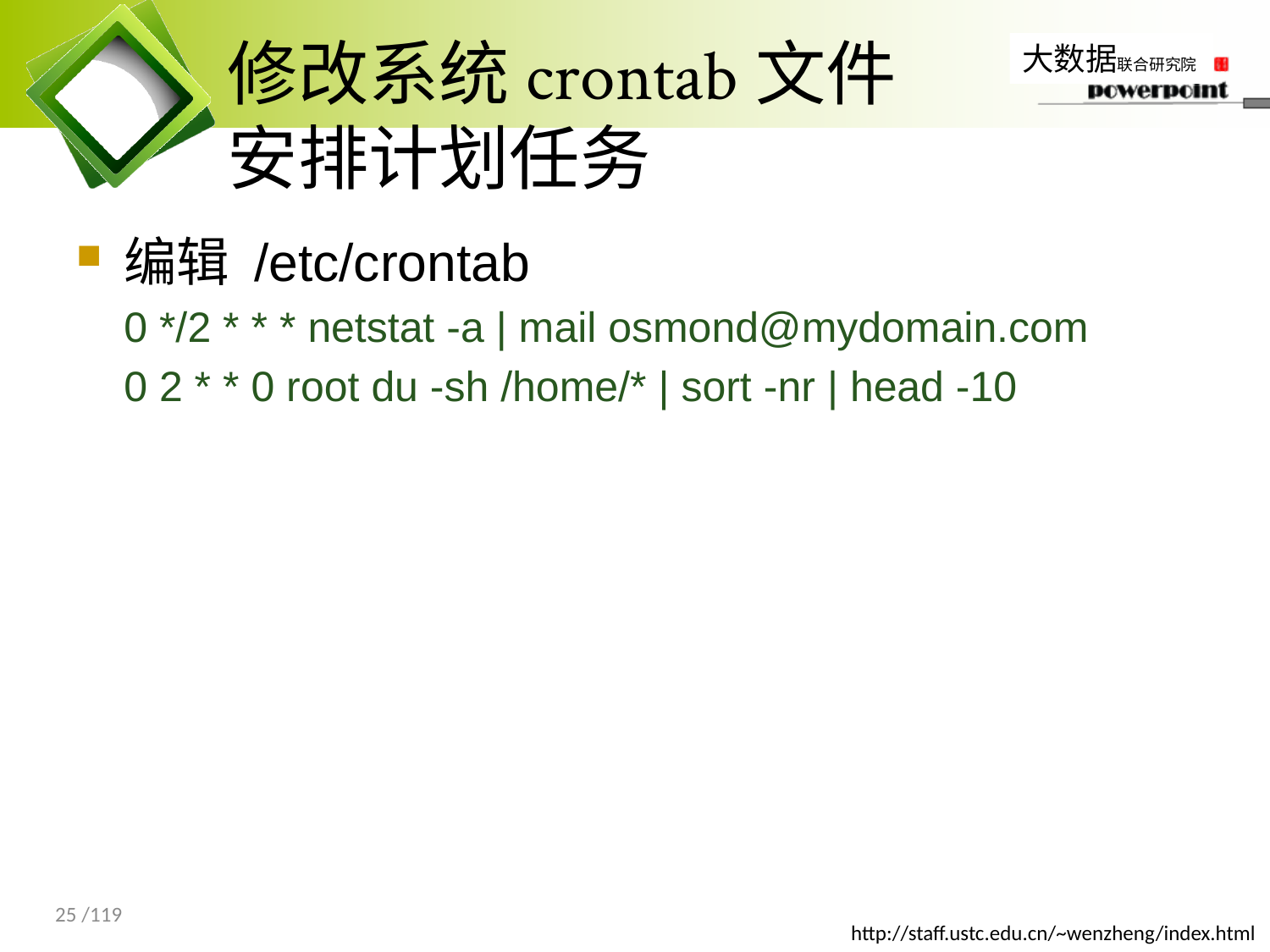

# 修改系统crontab文件 安排计划任务

编辑 /etc/crontab
0 */2 * * * netstat -a | mail osmond@mydomain.com
0 2 * * 0 root du -sh /home/* | sort -nr | head -10

25